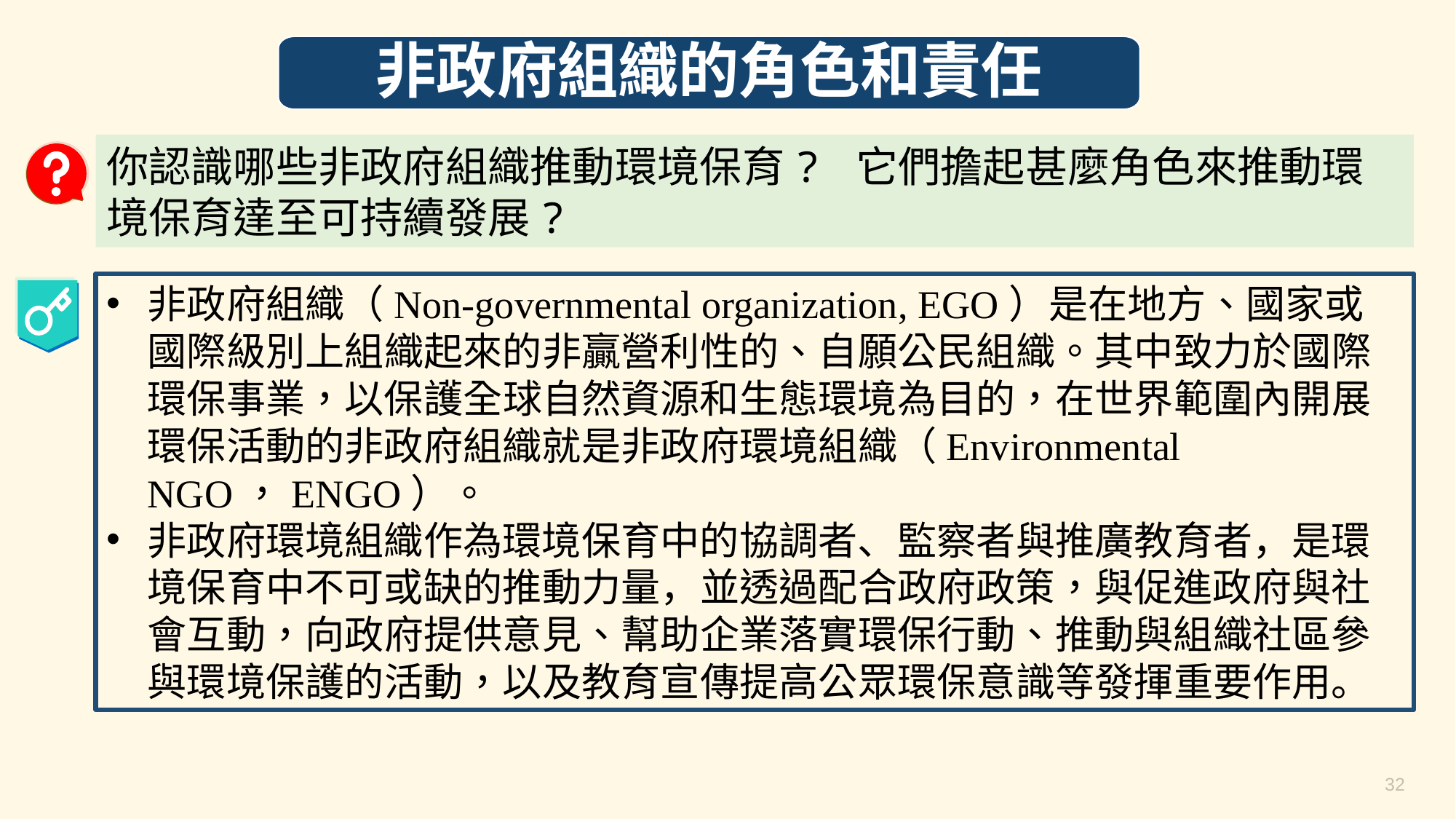

非政府組織的角色和責任
你認識哪些非政府組織推動環境保育? 它們擔起甚麼角色來推動環境保育達至可持續發展?

非政府組織（Non-governmental organization, EGO）是在地方、國家或國際級別上組織起來的非贏營利性的、自願公民組織。其中致力於國際環保事業，以保護全球自然資源和生態環境為目的，在世界範圍內開展環保活動的非政府組織就是非政府環境組織（Environmental NGO，ENGO）。
非政府環境組織作為環境保育中的協調者、監察者與推廣教育者，是環境保育中不可或缺的推動力量，並透過配合政府政策，與促進政府與社會互動，向政府提供意見、幫助企業落實環保行動、推動與組織社區參與環境保護的活動，以及教育宣傳提高公眾環保意識等發揮重要作用。